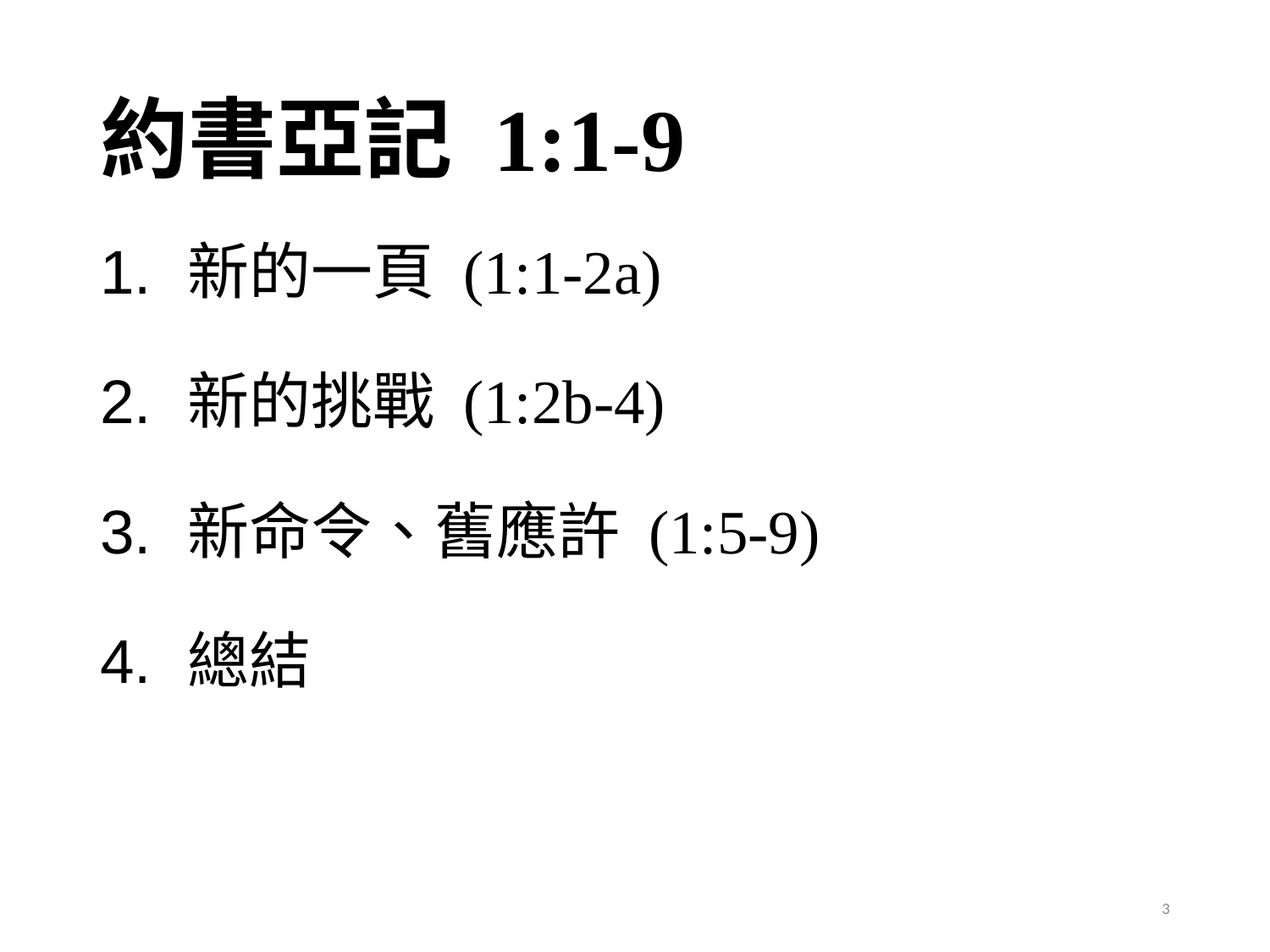

# 約書亞記 1:1-9
新的一頁 (1:1-2a)
新的挑戰 (1:2b-4)
新命令、舊應許 (1:5-9)
總結
3